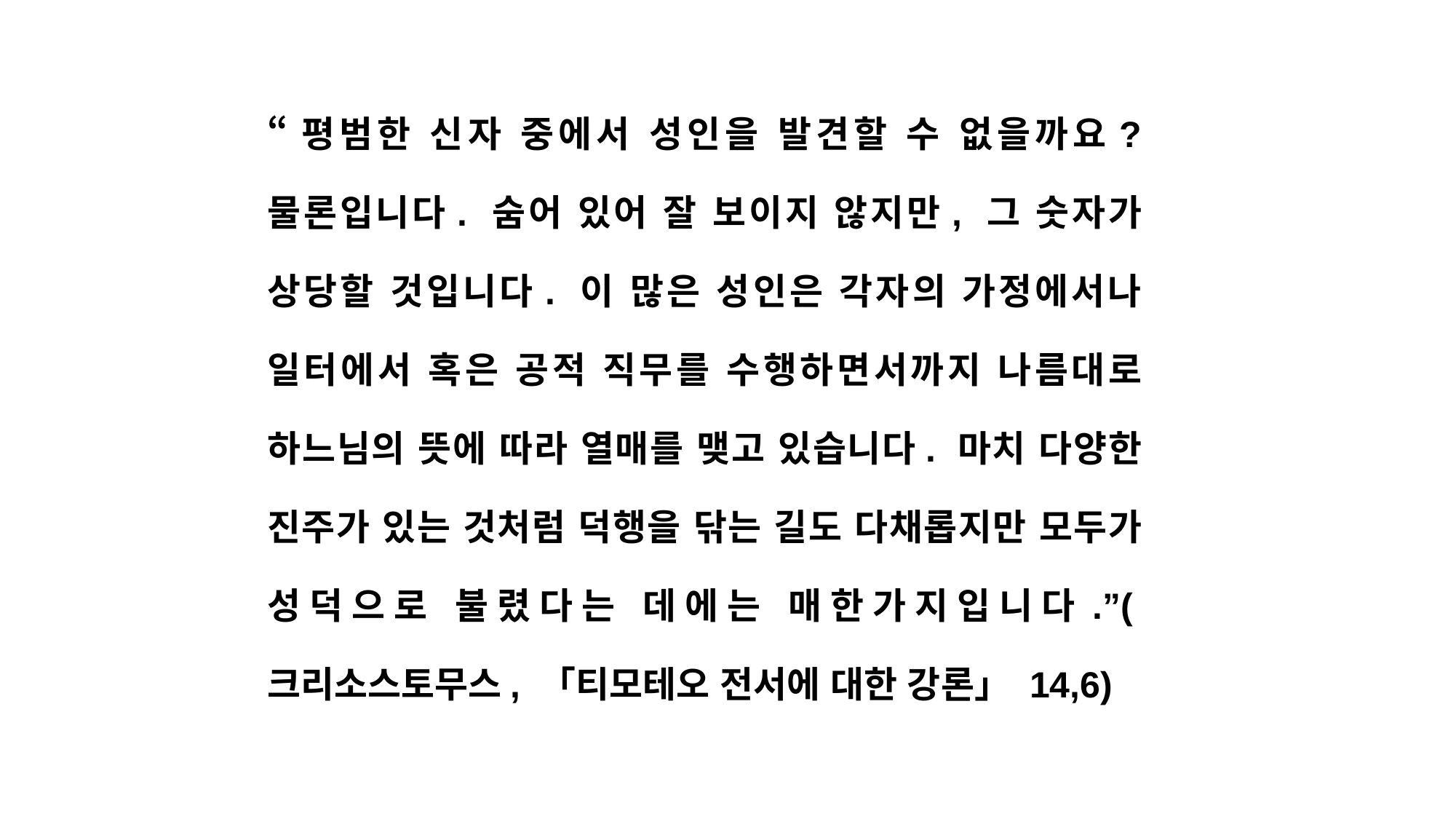

“평범한 신자 중에서 성인을 발견할 수 없을까요? 물론입니다. 숨어 있어 잘 보이지 않지만, 그 숫자가 상당할 것입니다. 이 많은 성인은 각자의 가정에서나 일터에서 혹은 공적 직무를 수행하면서까지 나름대로 하느님의 뜻에 따라 열매를 맺고 있습니다. 마치 다양한 진주가 있는 것처럼 덕행을 닦는 길도 다채롭지만 모두가 성덕으로 불렸다는 데에는 매한가지입니다.”(크리소스토무스, 「티모테오 전서에 대한 강론」 14,6)